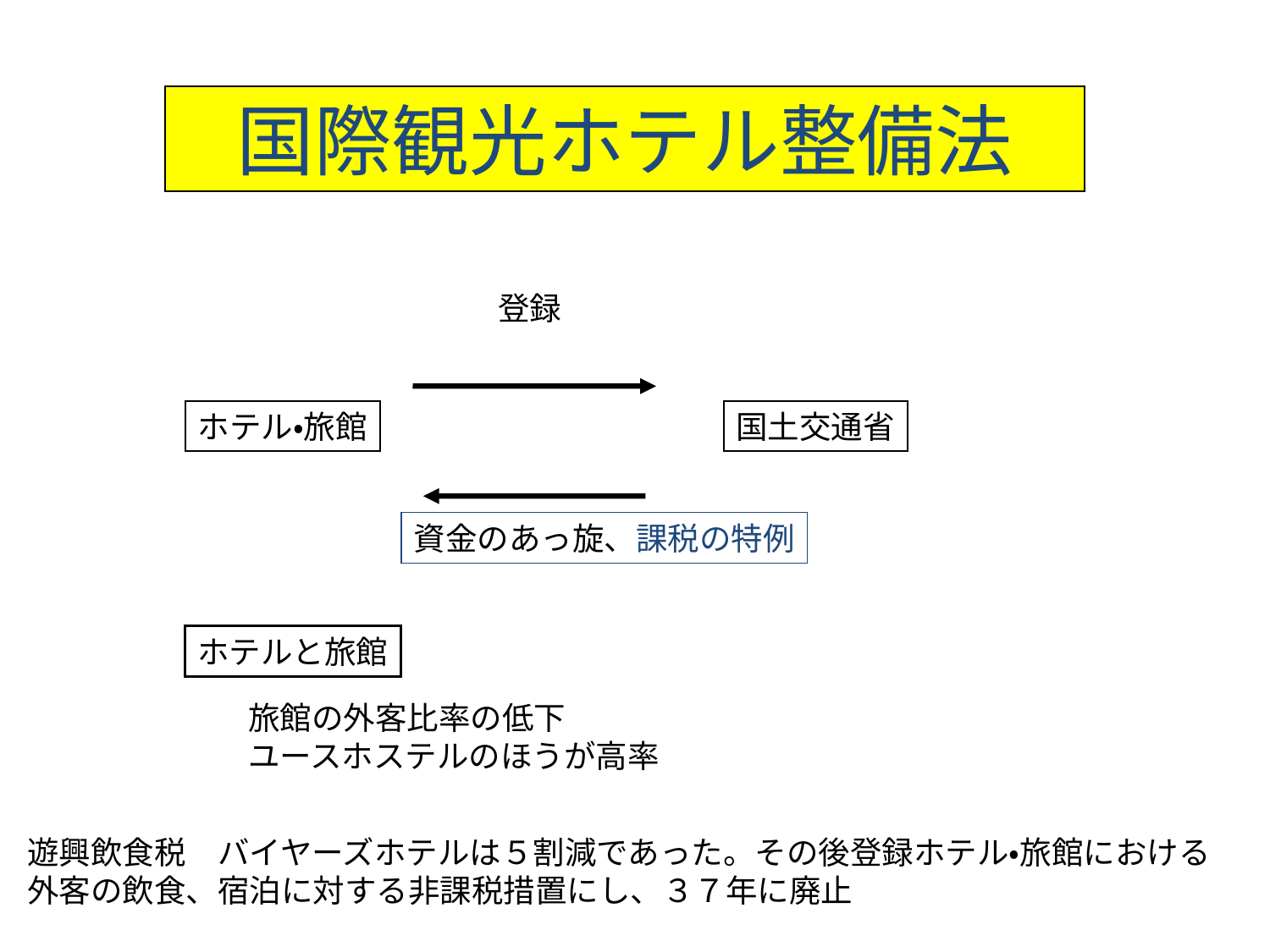

国際観光ホテル整備法
登録

ホテル・旅館
国土交通省

資金のあっ旋、課税の特例
ホテルと旅館
旅館の外客比率の低下
ユースホステルのほうが高率
遊興飲食税　バイヤーズホテルは５割減であった。その後登録ホテル・旅館における外客の飲食、宿泊に対する非課税措置にし、３７年に廃止